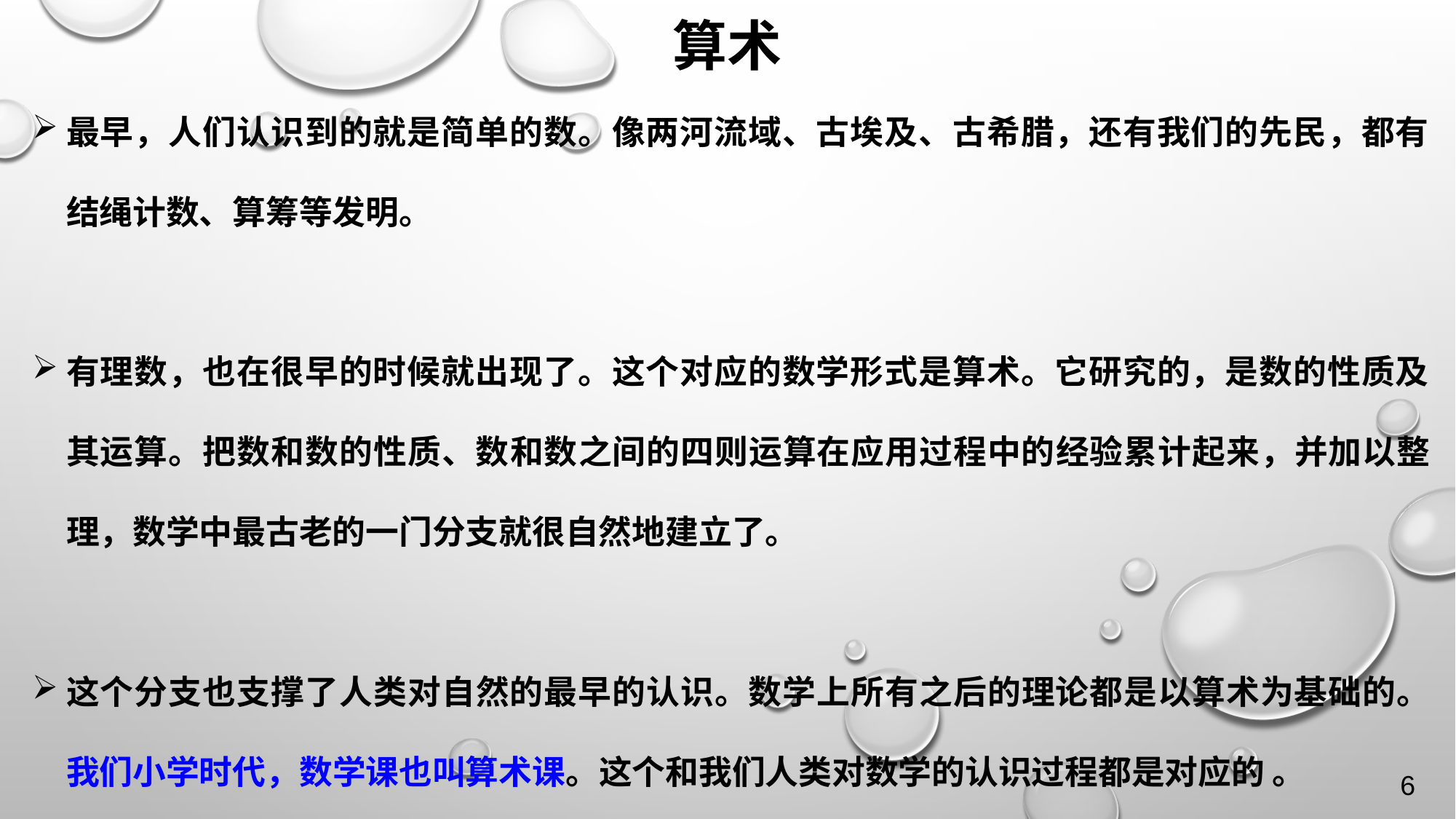

算术
最早，人们认识到的就是简单的数。像两河流域、古埃及、古希腊，还有我们的先民，都有结绳计数、算筹等发明。

有理数，也在很早的时候就出现了。这个对应的数学形式是算术。它研究的，是数的性质及其运算。把数和数的性质、数和数之间的四则运算在应用过程中的经验累计起来，并加以整理，数学中最古老的一门分支就很自然地建立了。

这个分支也支撑了人类对自然的最早的认识。数学上所有之后的理论都是以算术为基础的。我们小学时代，数学课也叫算术课。这个和我们人类对数学的认识过程都是对应的 。
6